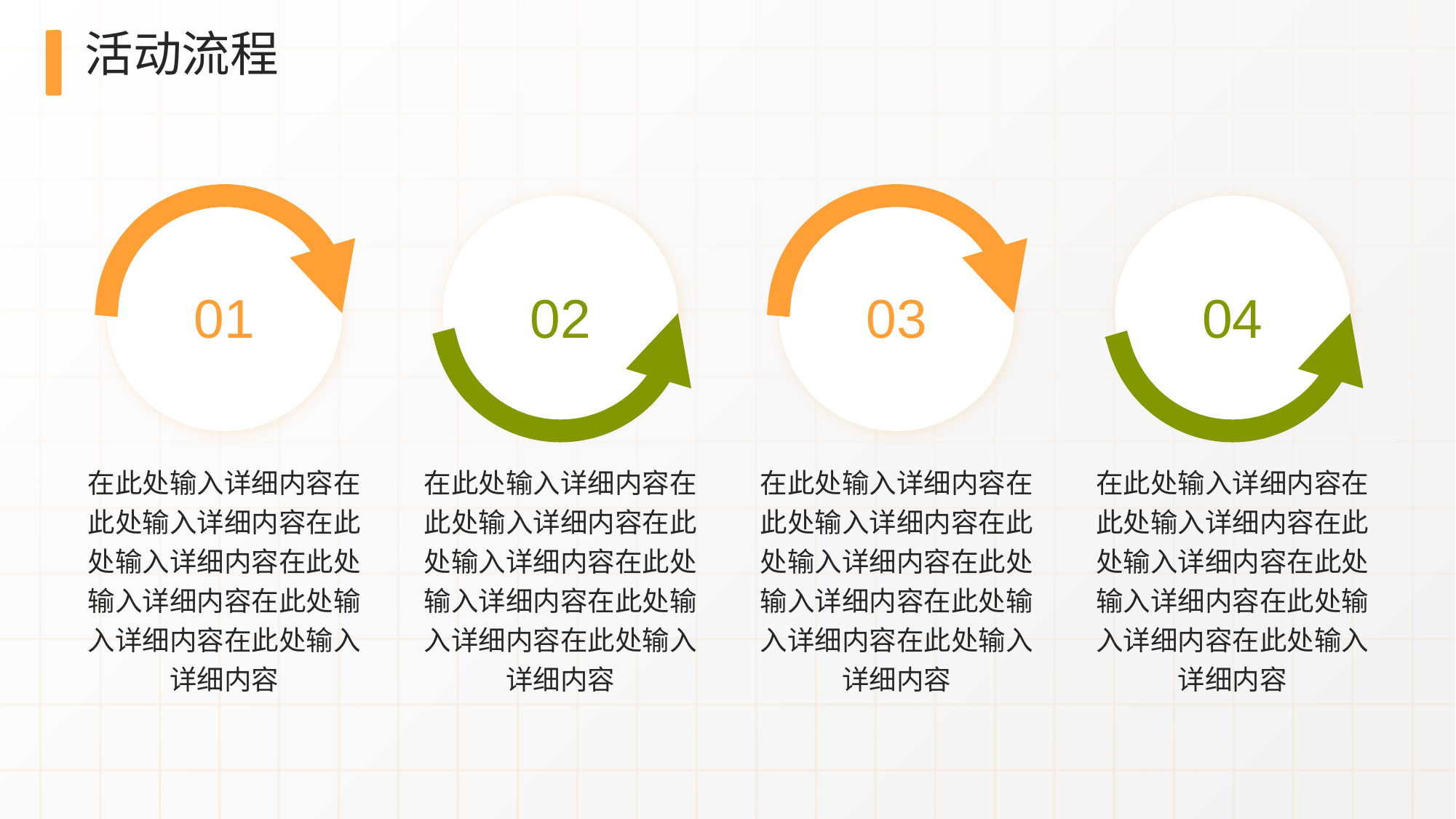

# 活动流程

01
02
03
04
在此处输入详细内容在此处输入详细内容在此处输入详细内容在此处输入详细内容在此处输入详细内容在此处输入详细内容
在此处输入详细内容在此处输入详细内容在此处输入详细内容在此处输入详细内容在此处输入详细内容在此处输入详细内容
在此处输入详细内容在此处输入详细内容在此处输入详细内容在此处输入详细内容在此处输入详细内容在此处输入详细内容
在此处输入详细内容在此处输入详细内容在此处输入详细内容在此处输入详细内容在此处输入详细内容在此处输入详细内容